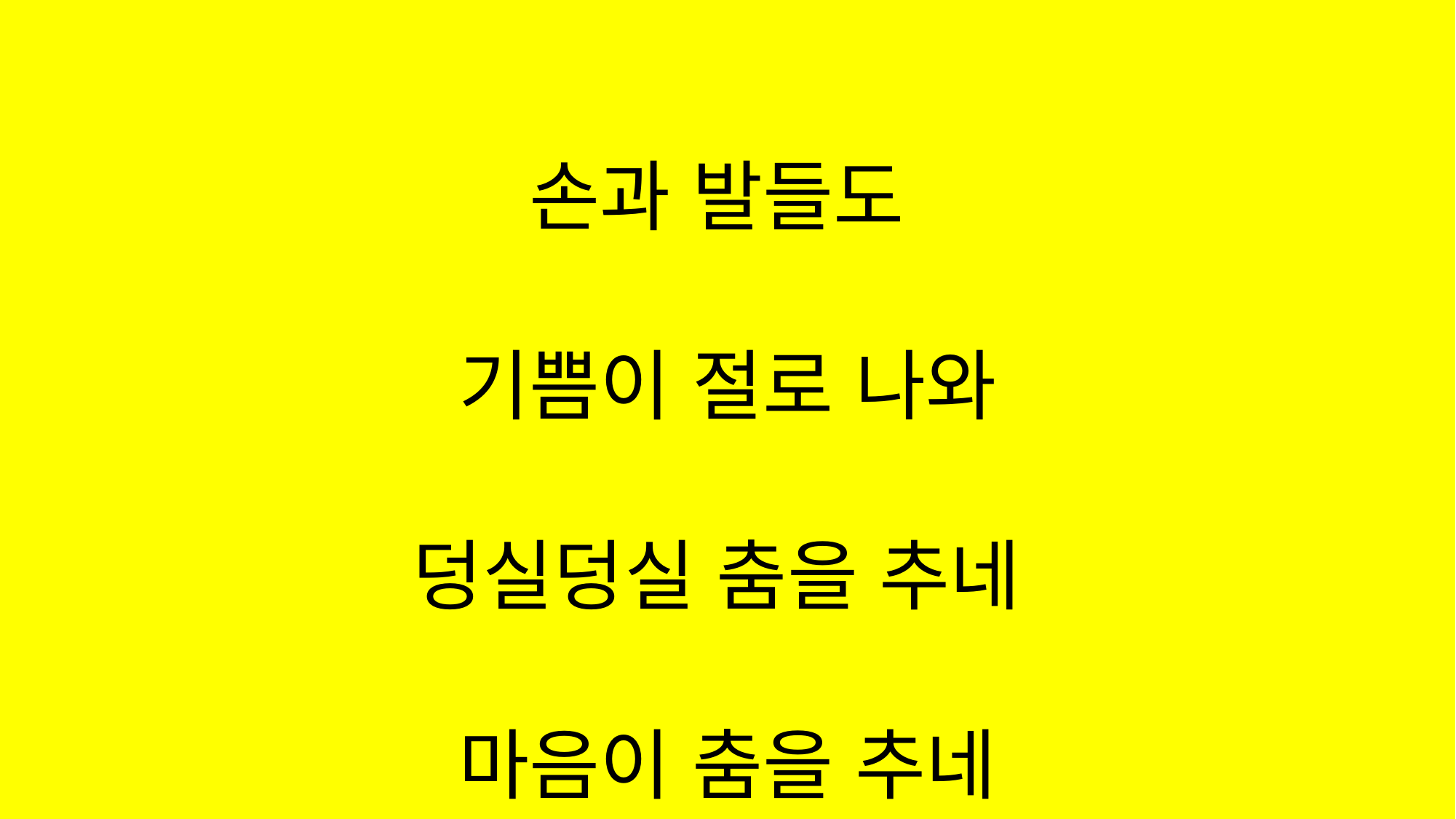

#
손과 발들도

기쁨이 절로 나와

덩실덩실 춤을 추네

마음이 춤을 추네